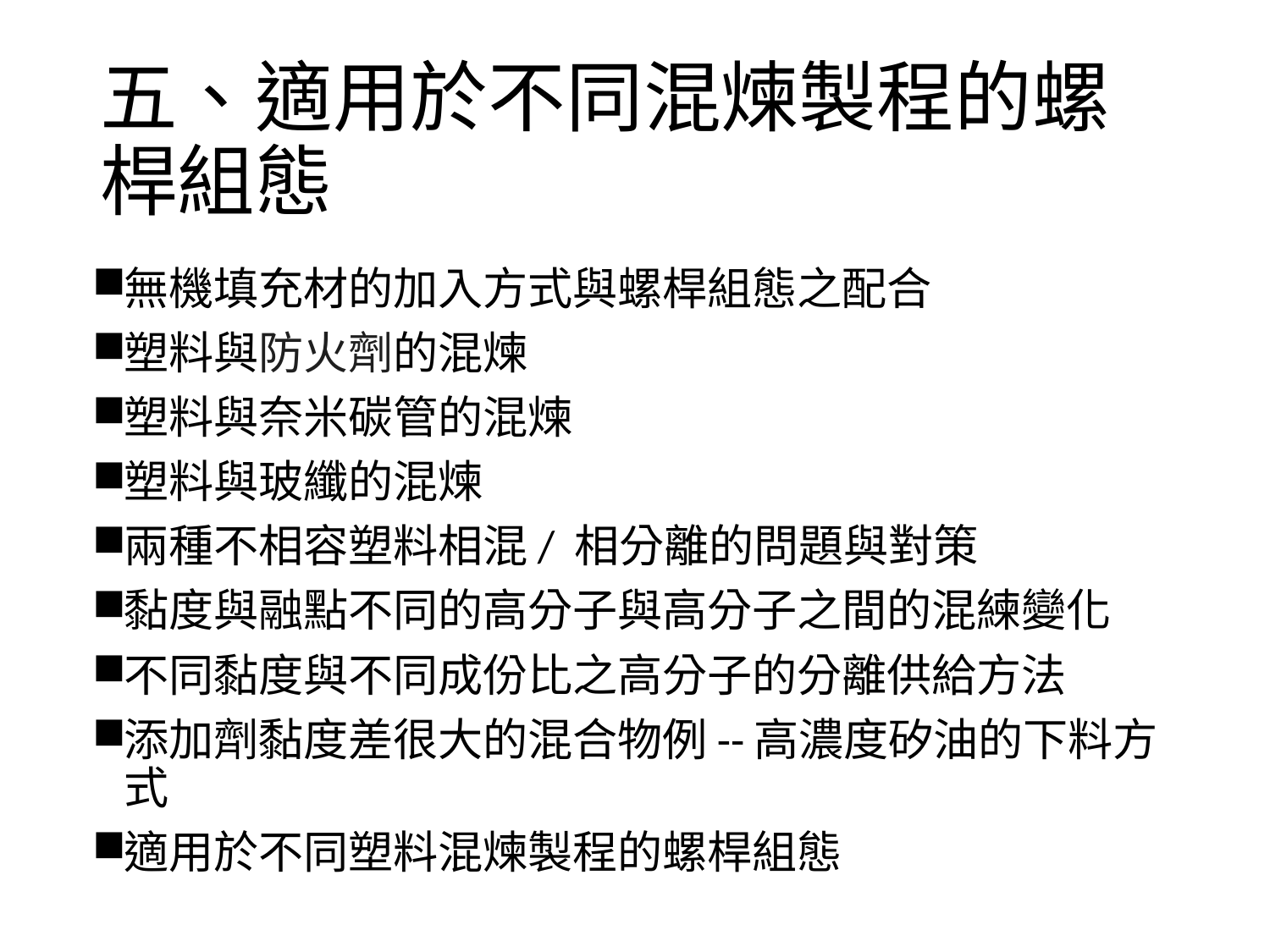

# 五、適用於不同混煉製程的螺桿組態
無機填充材的加入方式與螺桿組態之配合
塑料與防火劑的混煉
塑料與奈米碳管的混煉
塑料與玻纖的混煉
兩種不相容塑料相混/ 相分離的問題與對策
黏度與融點不同的高分子與高分子之間的混練變化
不同黏度與不同成份比之高分子的分離供給方法
添加劑黏度差很大的混合物例--高濃度矽油的下料方式
適用於不同塑料混煉製程的螺桿組態